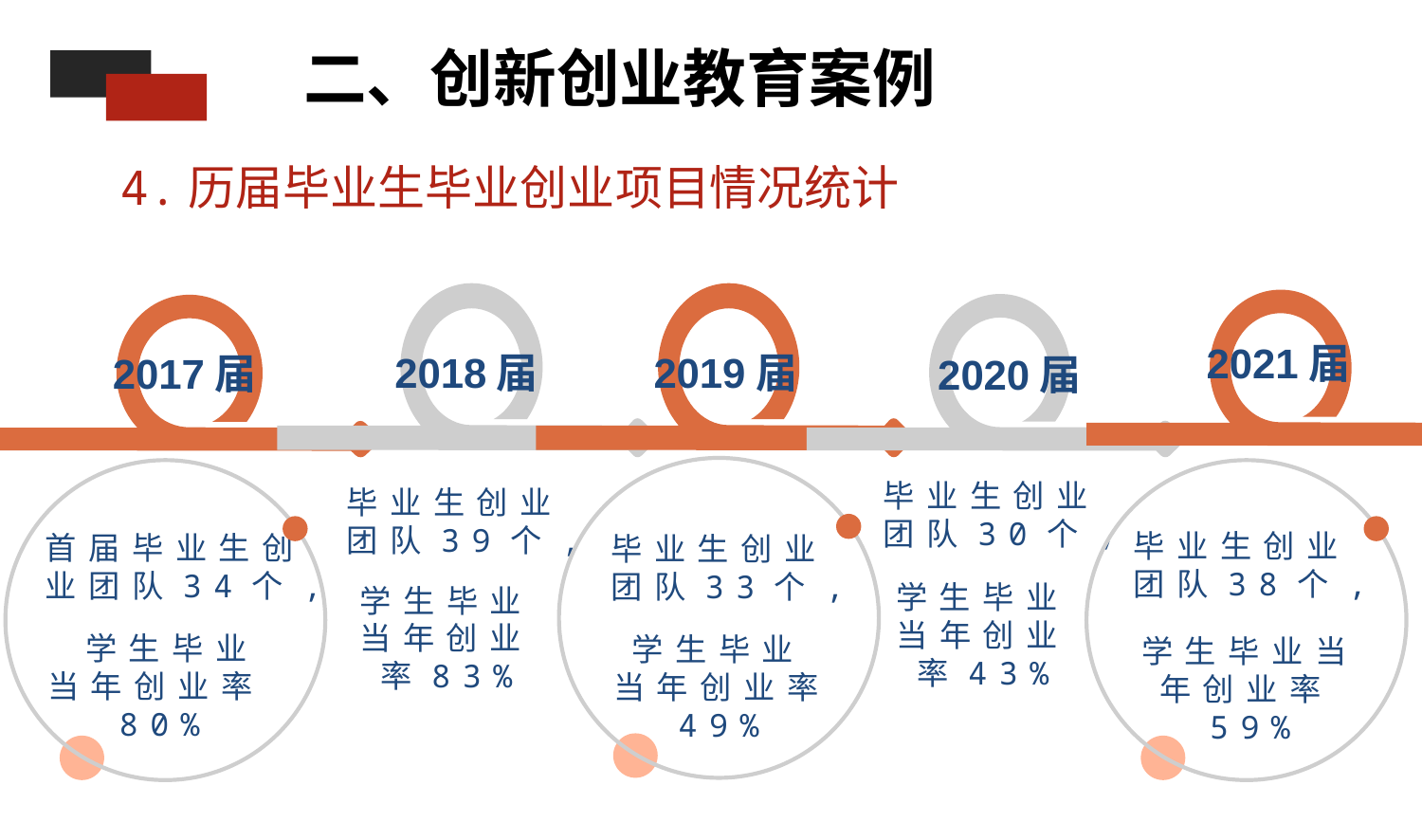

二、创新创业教育案例

4.历届毕业生毕业创业项目情况统计

2018届

2019届

2021届

2020届

2017届

毕业生创业团队33个,
学生毕业当年创业率49%

毕业生创业团队38个,
学生毕业当年创业率59%

首届毕业生创业团队34个,
 学生毕业当年创业率80%

毕业生创业团队30个,
学生毕业当年创业率43%
毕业生创业团队39个,
学生毕业当年创业率83%